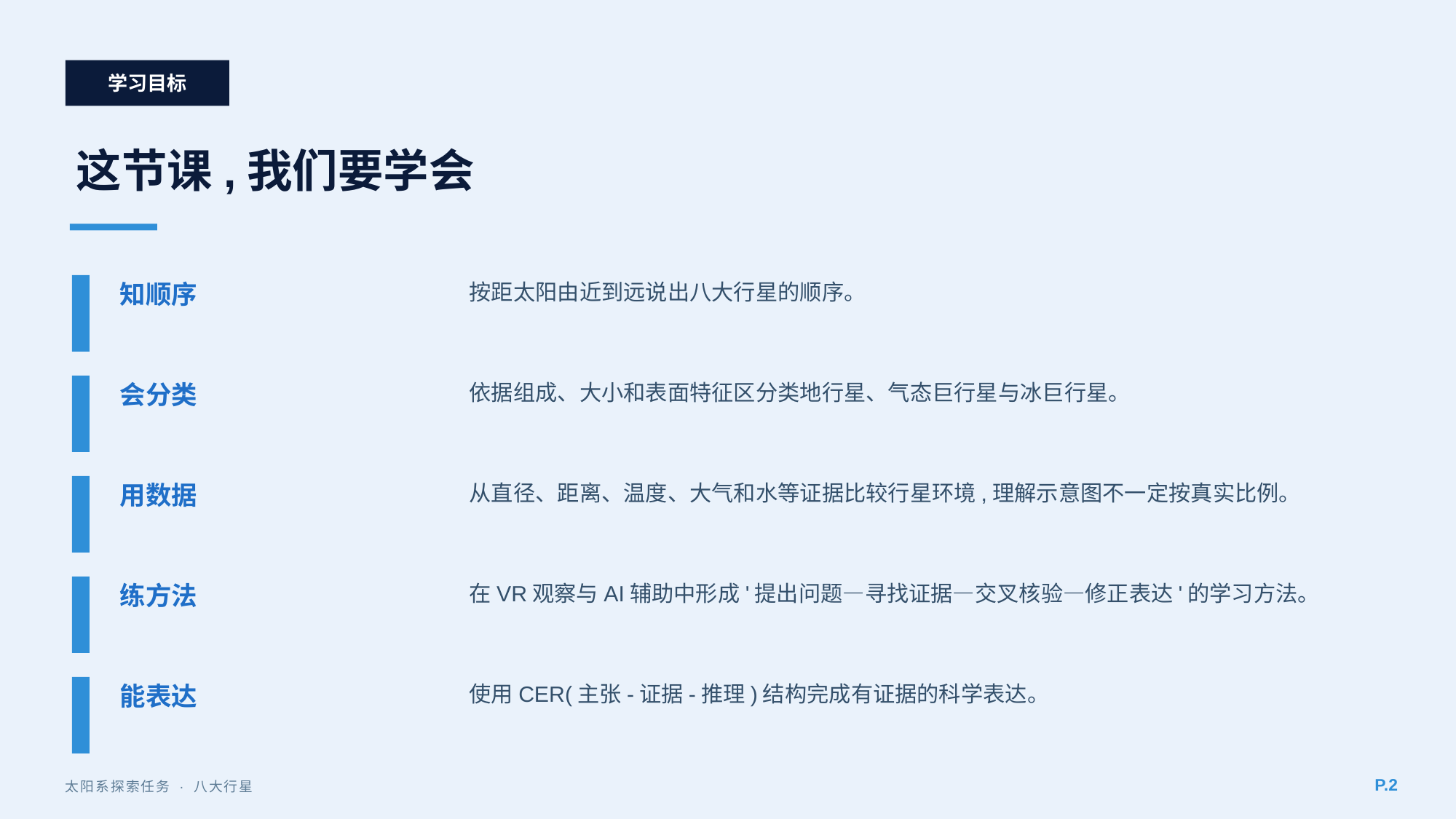

学习目标

这节课,我们要学会

知顺序
按距太阳由近到远说出八大行星的顺序。

会分类
依据组成、大小和表面特征区分类地行星、气态巨行星与冰巨行星。

用数据
从直径、距离、温度、大气和水等证据比较行星环境,理解示意图不一定按真实比例。

练方法
在VR观察与AI辅助中形成'提出问题—寻找证据—交叉核验—修正表达'的学习方法。

能表达
使用CER(主张-证据-推理)结构完成有证据的科学表达。

P.2
太阳系探索任务 · 八大行星